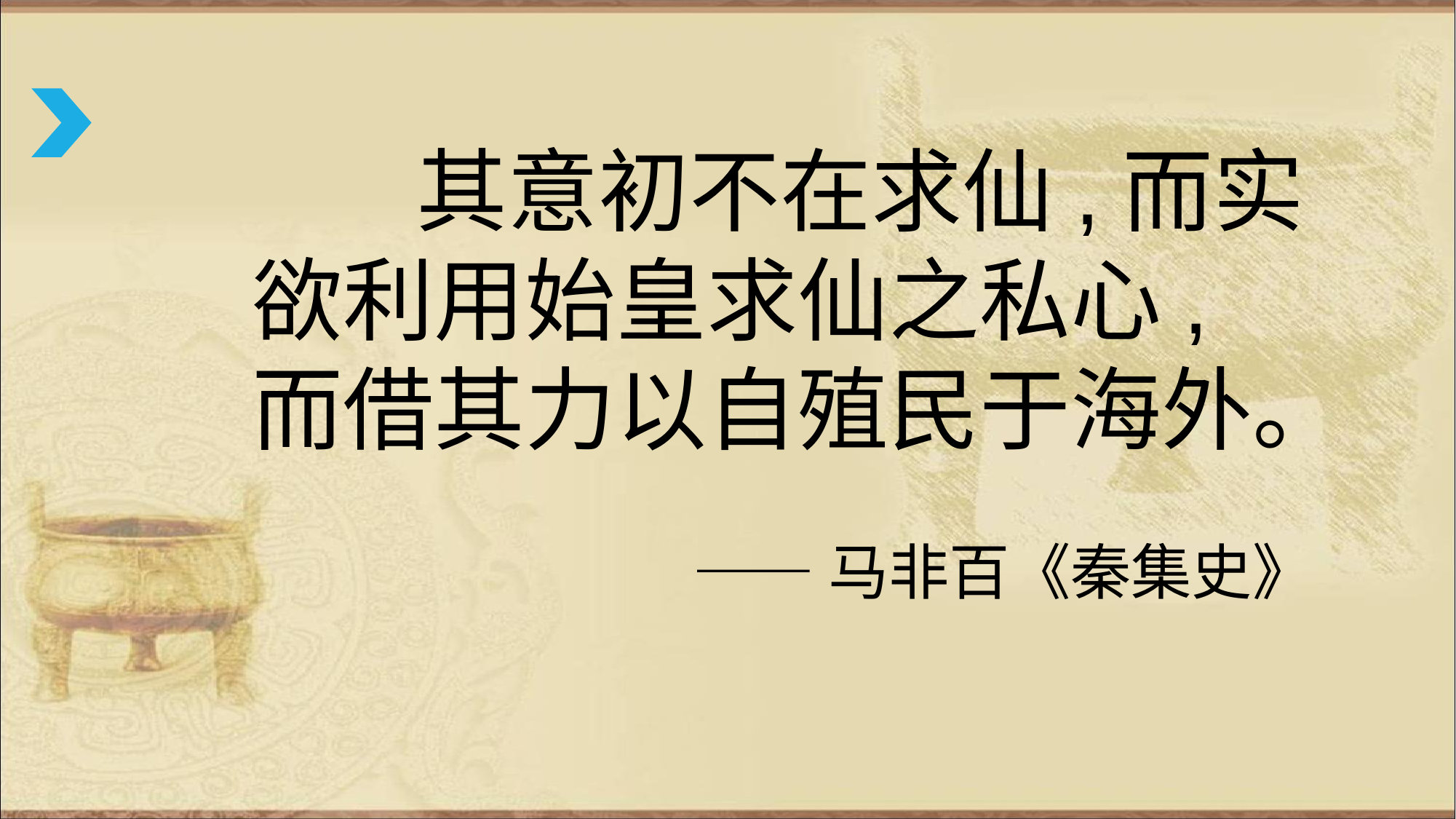

其意初不在求仙,而实欲利用始皇求仙之私心,而借其力以自殖民于海外。

——马非百《秦集史》